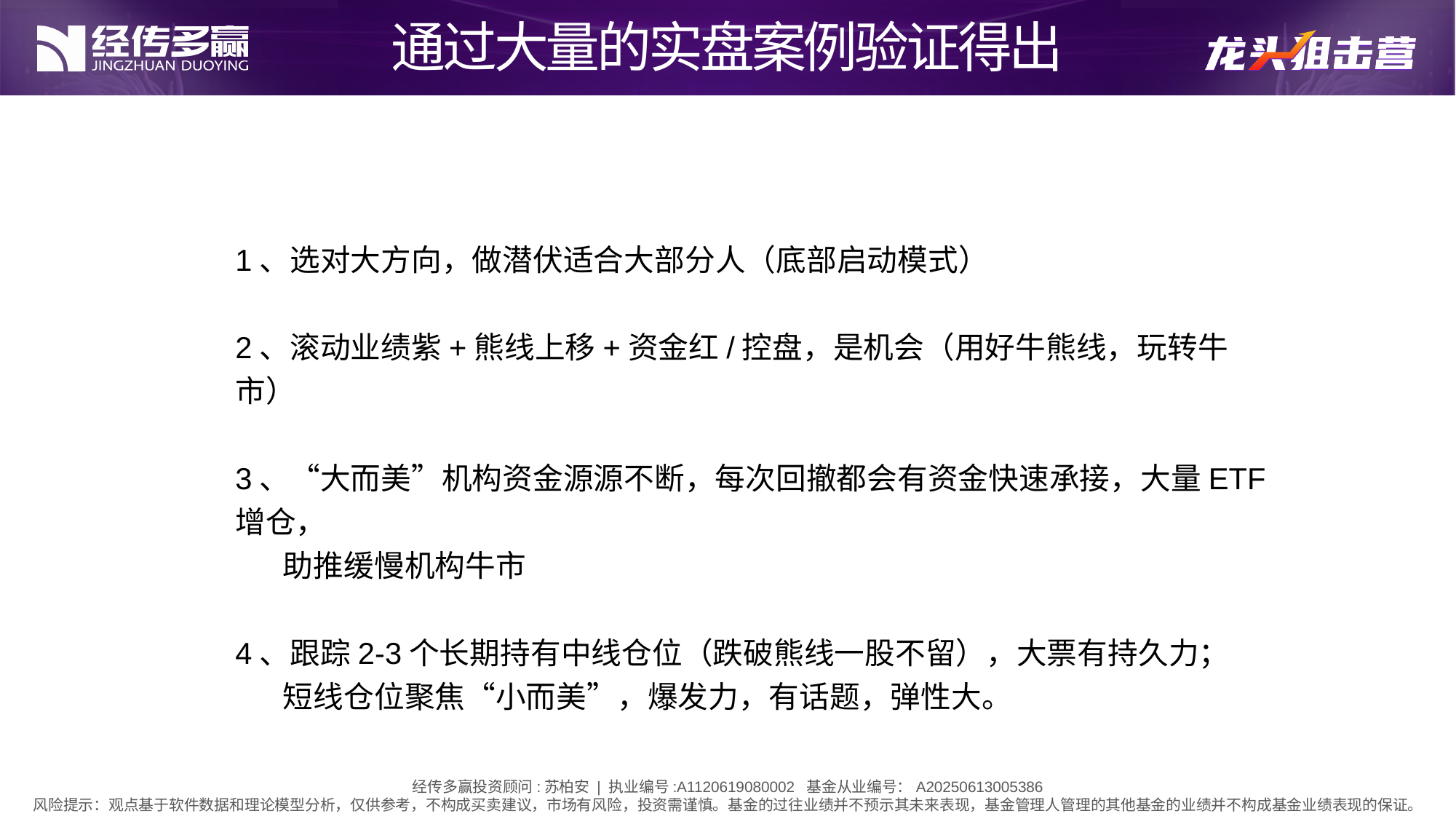

通过大量的实盘案例验证得出
1、选对大方向，做潜伏适合大部分人（底部启动模式）

2、滚动业绩紫+熊线上移+资金红/控盘，是机会（用好牛熊线，玩转牛市）

3、“大而美”机构资金源源不断，每次回撤都会有资金快速承接，大量ETF增仓，
      助推缓慢机构牛市

4、跟踪2-3个长期持有中线仓位（跌破熊线一股不留），大票有持久力；
      短线仓位聚焦“小而美”，爆发力，有话题，弹性大。